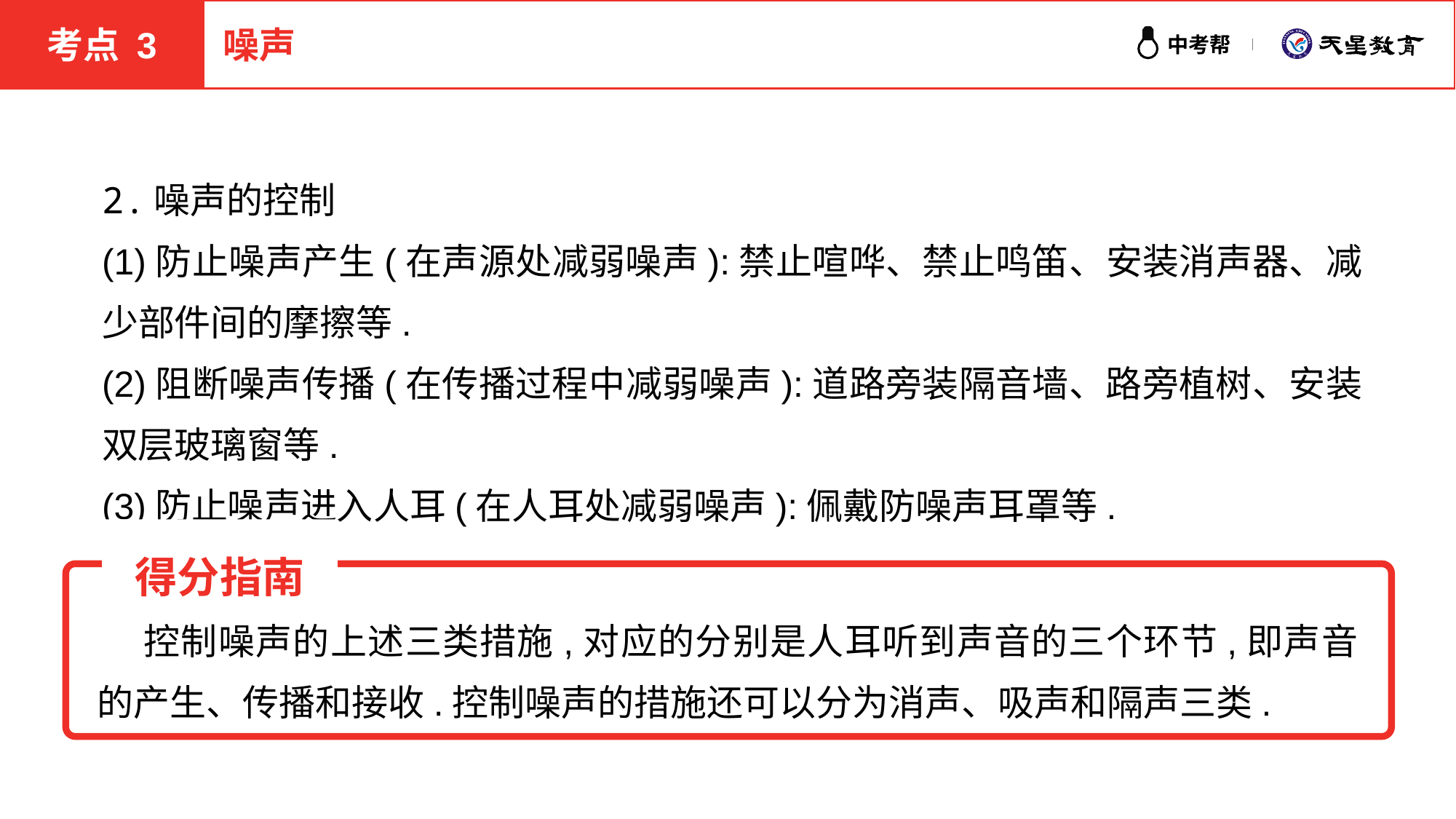

考点 3
噪声
2.噪声的控制
(1)防止噪声产生(在声源处减弱噪声):禁止喧哗、禁止鸣笛、安装消声器、减少部件间的摩擦等.
(2)阻断噪声传播(在传播过程中减弱噪声):道路旁装隔音墙、路旁植树、安装双层玻璃窗等.
(3)防止噪声进入人耳(在人耳处减弱噪声):佩戴防噪声耳罩等.
得分指南

    控制噪声的上述三类措施,对应的分别是人耳听到声音的三个环节,即声音的产生、传播和接收.控制噪声的措施还可以分为消声、吸声和隔声三类.